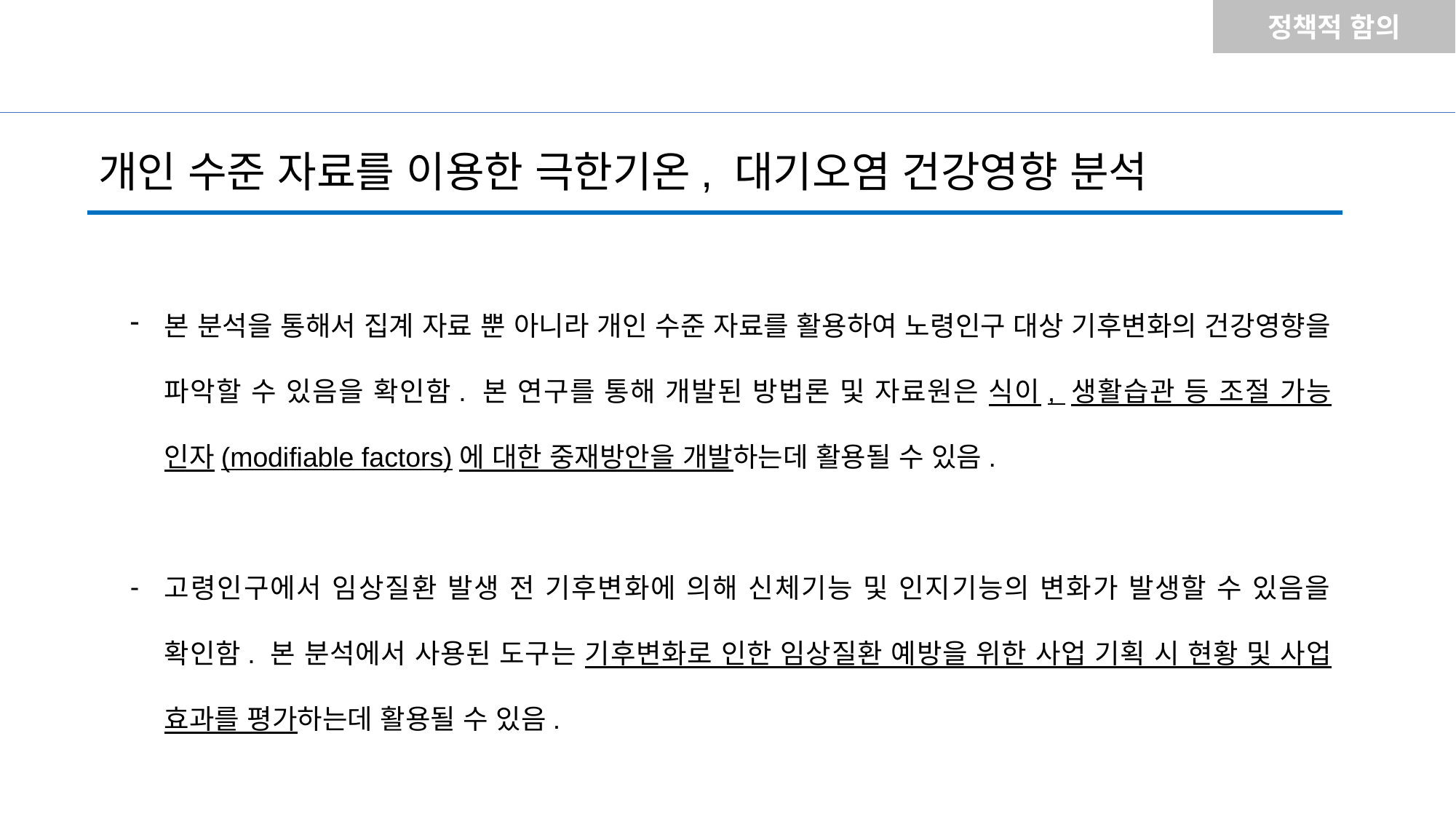

정책적 함의
# 개인 수준 자료를 이용한 극한기온, 대기오염 건강영향 분석
본 분석을 통해서 집계 자료 뿐 아니라 개인 수준 자료를 활용하여 노령인구 대상 기후변화의 건강영향을 파악할 수 있음을 확인함. 본 연구를 통해 개발된 방법론 및 자료원은 식이, 생활습관 등 조절 가능 인자(modifiable factors)에 대한 중재방안을 개발하는데 활용될 수 있음.

고령인구에서 임상질환 발생 전 기후변화에 의해 신체기능 및 인지기능의 변화가 발생할 수 있음을 확인함. 본 분석에서 사용된 도구는 기후변화로 인한 임상질환 예방을 위한 사업 기획 시 현황 및 사업 효과를 평가하는데 활용될 수 있음.